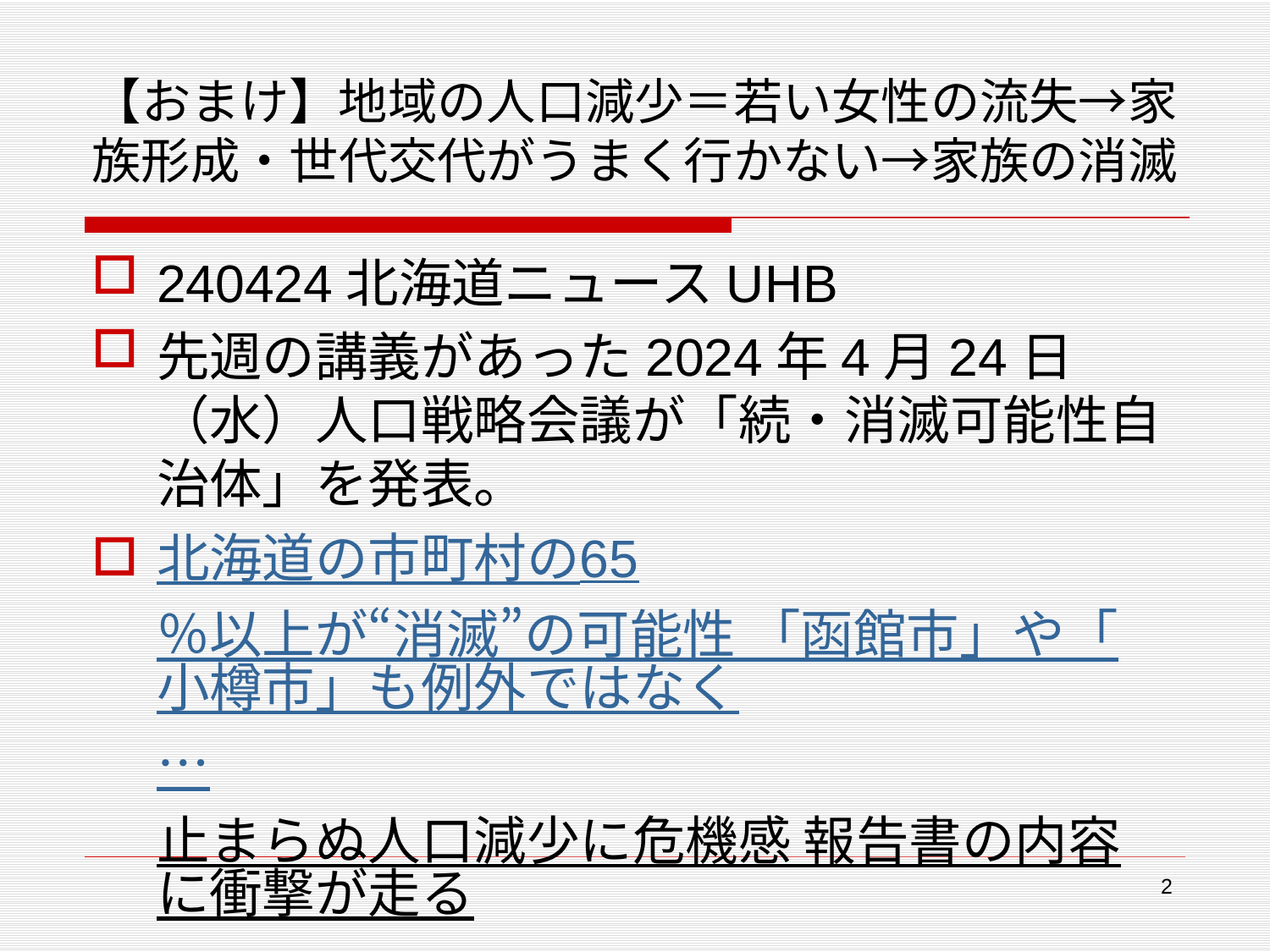

# 【おまけ】地域の人口減少＝若い女性の流失→家族形成・世代交代がうまく行かない→家族の消滅
240424北海道ニュースUHB
先週の講義があった2024年4月24日（水）人口戦略会議が「続・消滅可能性自治体」を発表。
北海道の市町村の65％以上が“消滅”の可能性 「函館市」や「小樽市」も例外ではなく…止まらぬ人口減少に危機感 報告書の内容に衝撃が走る。
★自分たちの将来の問題として捉えてほしい。

2